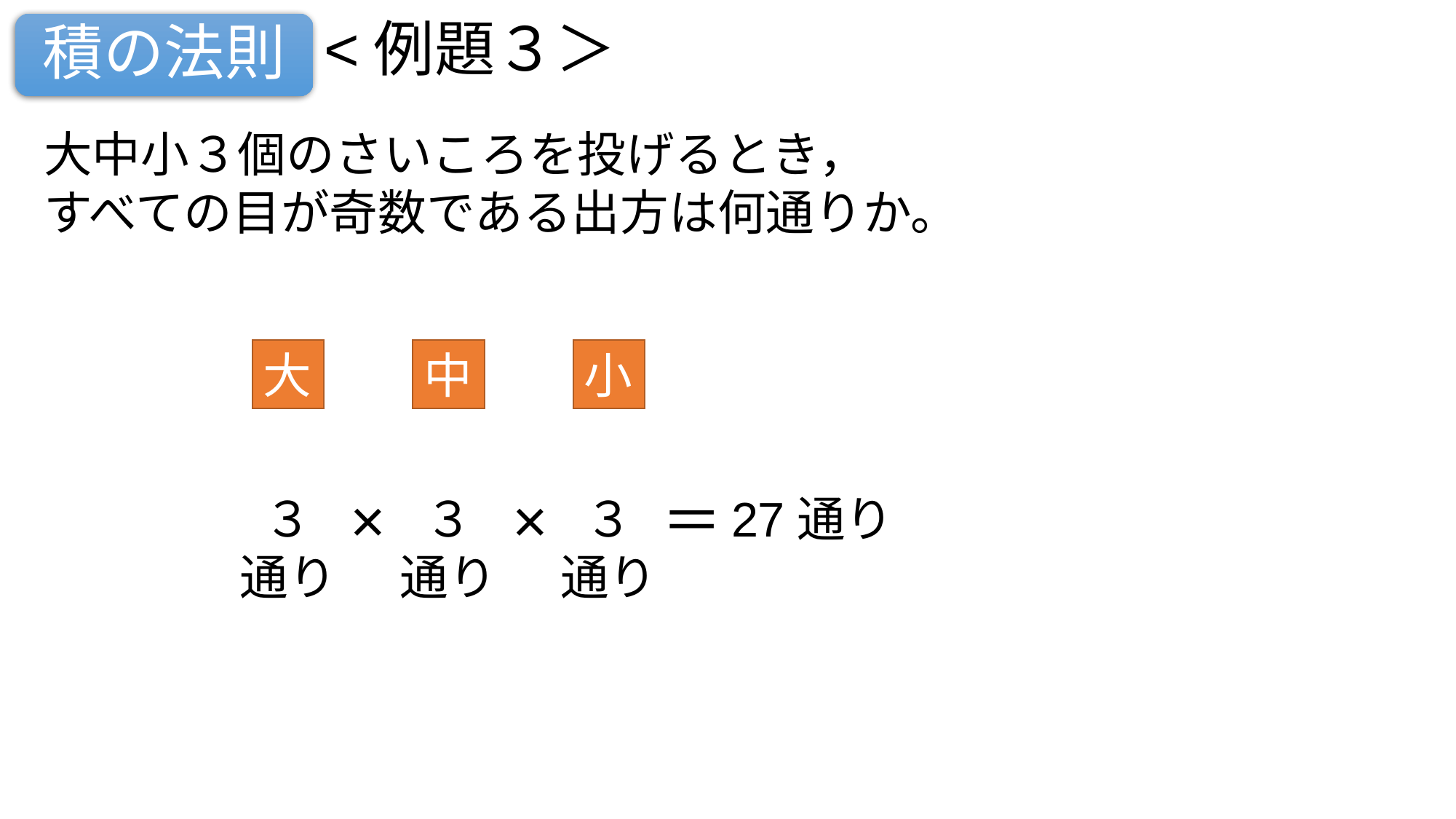

<例題３＞
積の法則
大中小３個のさいころを投げるとき，
すべての目が奇数である出方は何通りか。
大
中
小
×
×
＝
３
通り
３
通り
３
通り
27通り